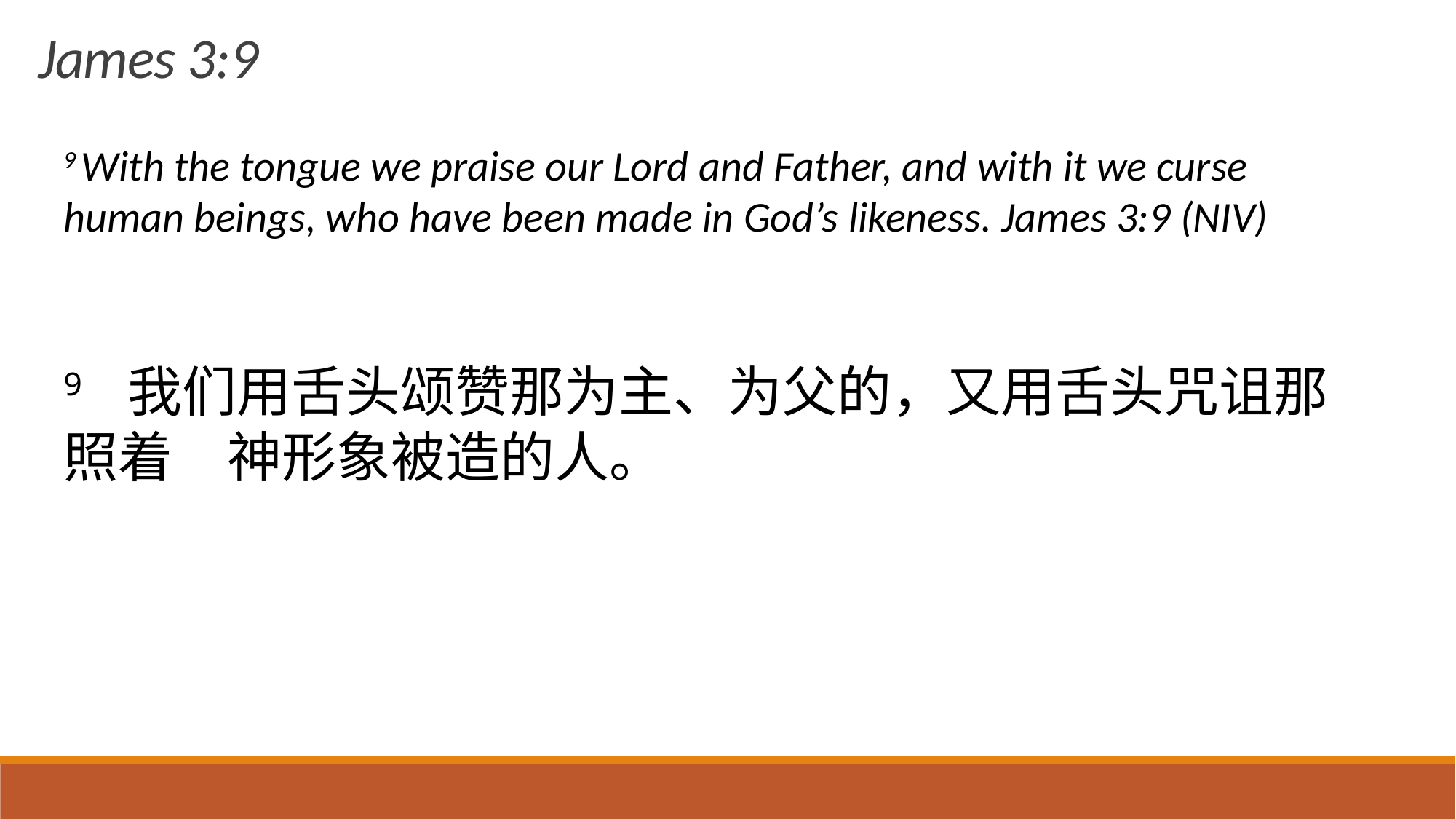

James 3:9
9 With the tongue we praise our Lord and Father, and with it we curse human beings, who have been made in God’s likeness. James 3:9 (NIV)

9 我们用舌头颂赞那为主、为父的，又用舌头咒诅那照着　神形象被造的人。